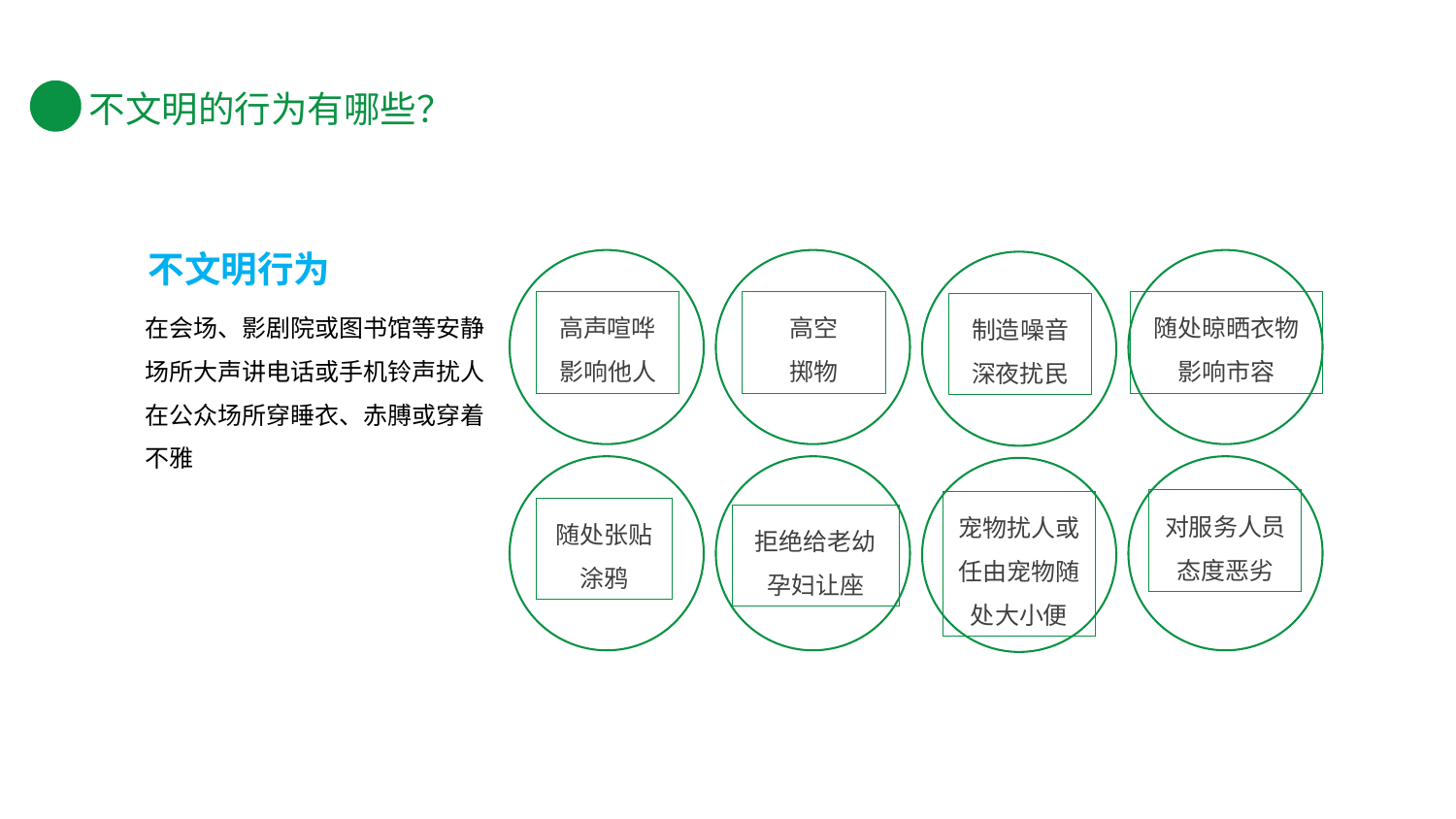

不文明行为

高声喧哗影响他人

高空
掷物

随处晾晒衣物影响市容

制造噪音深夜扰民

随处张贴涂鸦

拒绝给老幼孕妇让座

对服务人员态度恶劣

宠物扰人或任由宠物随处大小便
在会场、影剧院或图书馆等安静场所大声讲电话或手机铃声扰人在公众场所穿睡衣、赤膊或穿着不雅